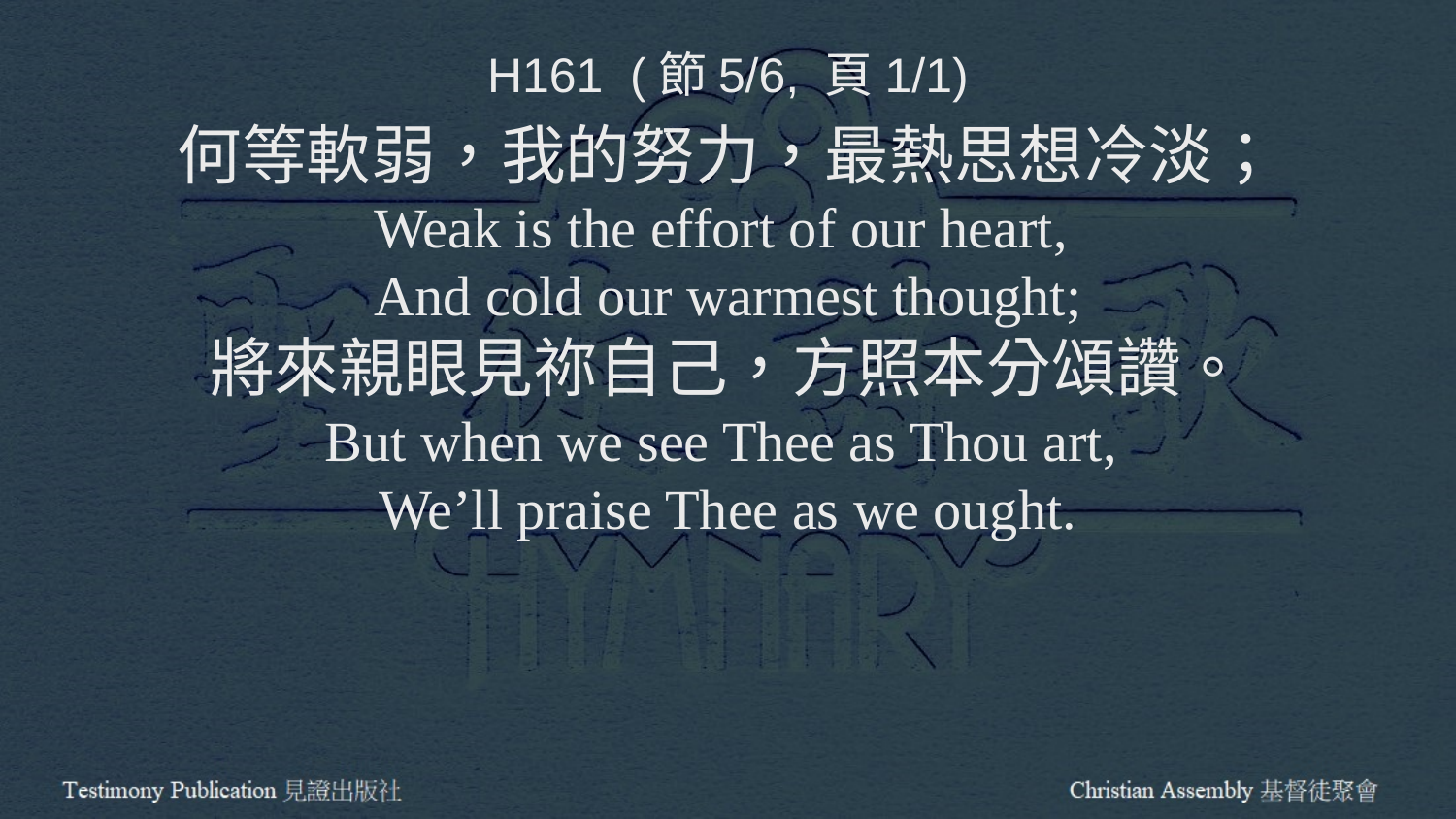

H161  (節5/6, 頁1/1)
何等軟弱，我的努力，最熱思想冷淡；
Weak is the effort of our heart,
And cold our warmest thought;
將來親眼見祢自己，方照本分頌讚。
But when we see Thee as Thou art,
We’ll praise Thee as we ought.